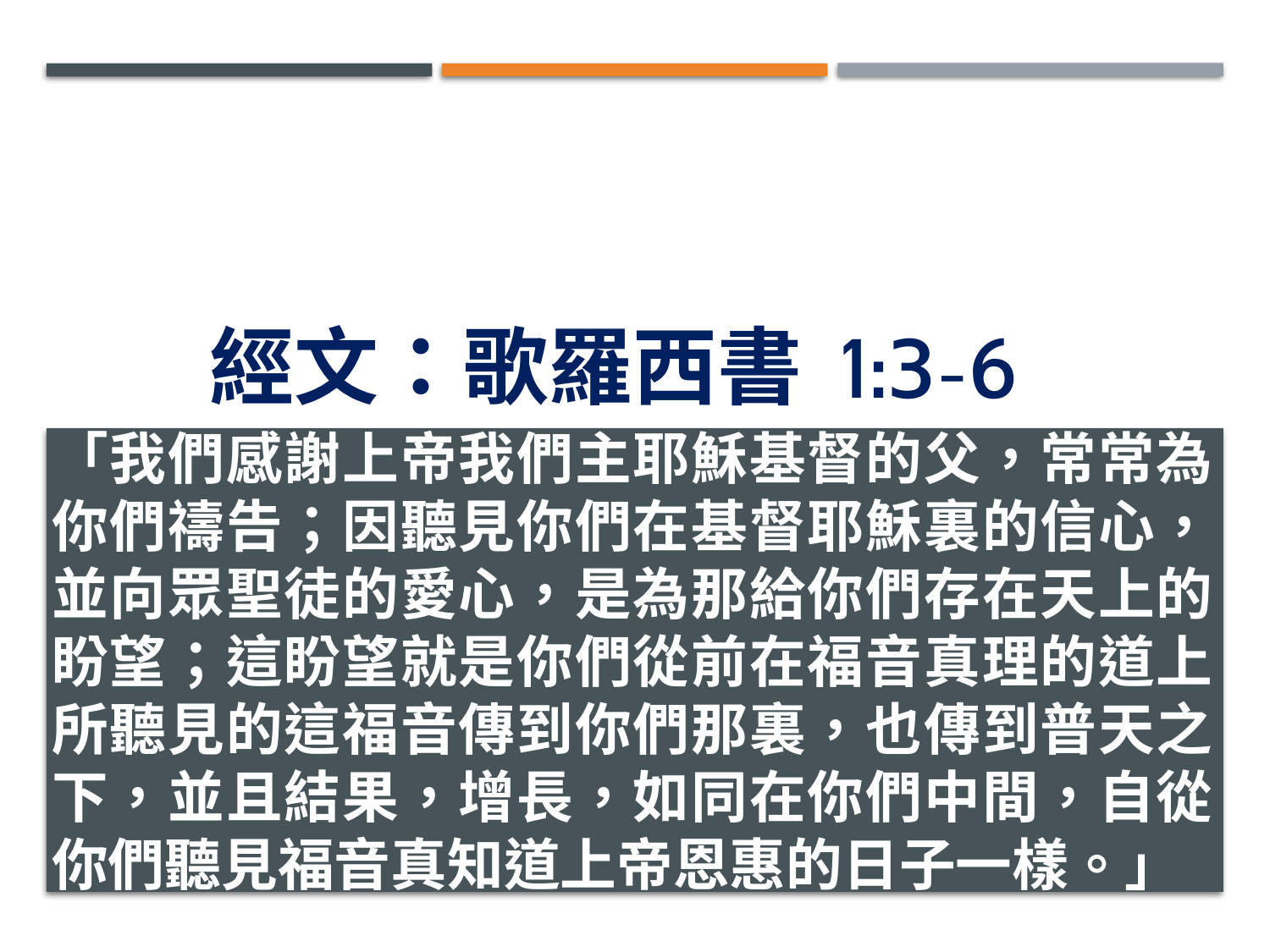

# 經文：歌羅西書 1:3-6
「我們感謝上帝我們主耶穌基督的父，常常為你們禱告；因聽見你們在基督耶穌裏的信心，並向眾聖徒的愛心，是為那給你們存在天上的盼望；這盼望就是你們從前在福音真理的道上所聽見的這福音傳到你們那裏，也傳到普天之下，並且結果，增長，如同在你們中間，自從你們聽見福音真知道上帝恩惠的日子一樣。」